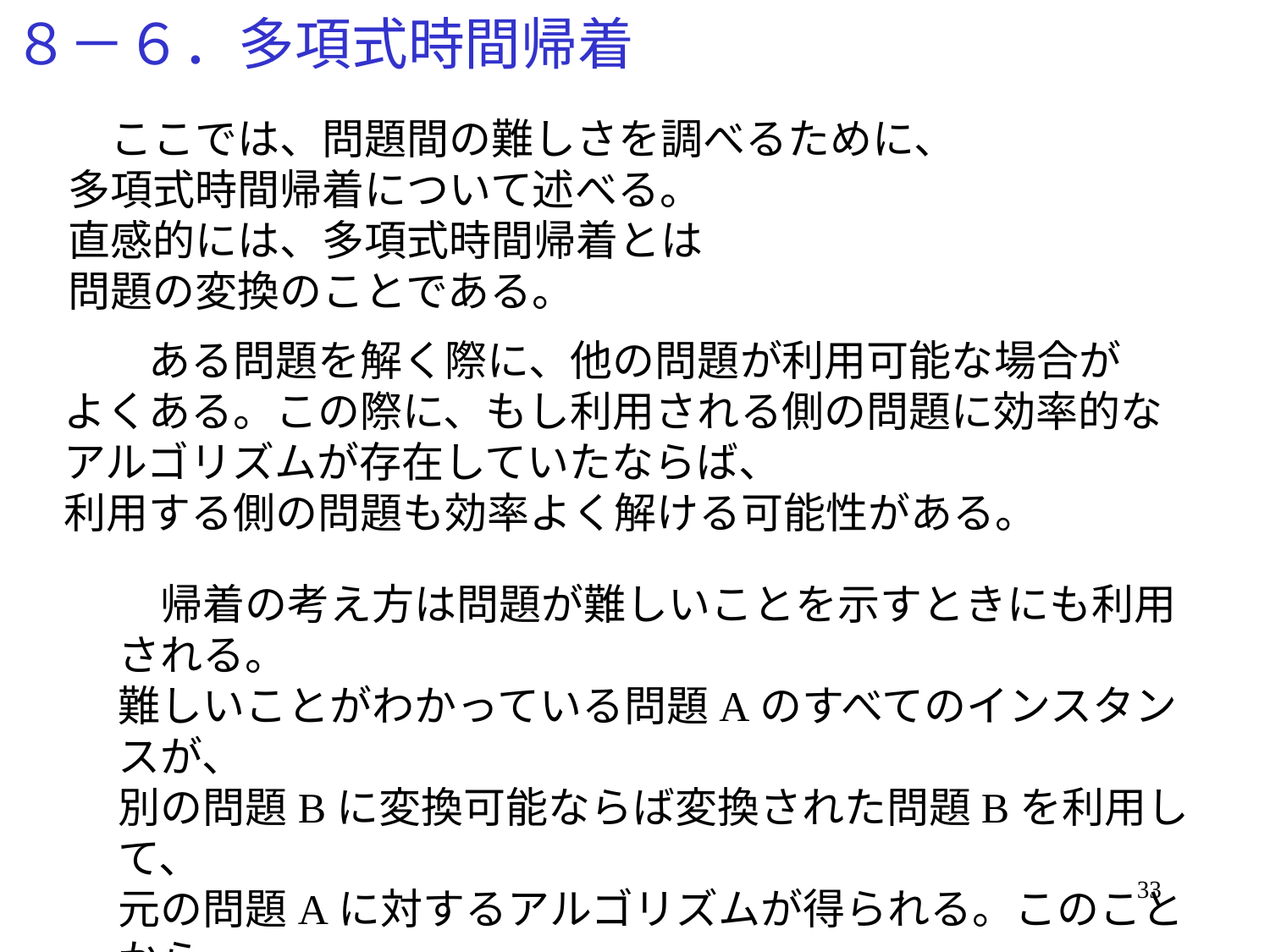

# ８－６．多項式時間帰着
　ここでは、問題間の難しさを調べるために、
多項式時間帰着について述べる。
直感的には、多項式時間帰着とは
問題の変換のことである。
　　ある問題を解く際に、他の問題が利用可能な場合が
よくある。この際に、もし利用される側の問題に効率的な
アルゴリズムが存在していたならば、
利用する側の問題も効率よく解ける可能性がある。
　帰着の考え方は問題が難しいことを示すときにも利用される。
難しいことがわかっている問題Aのすべてのインスタンスが、
別の問題Bに変換可能ならば変換された問題Bを利用して、
元の問題Aに対するアルゴリズムが得られる。このことから
問題Bは、問題Aより易しくはないことを示している。つまり、問題Bも難しいといえる。
33